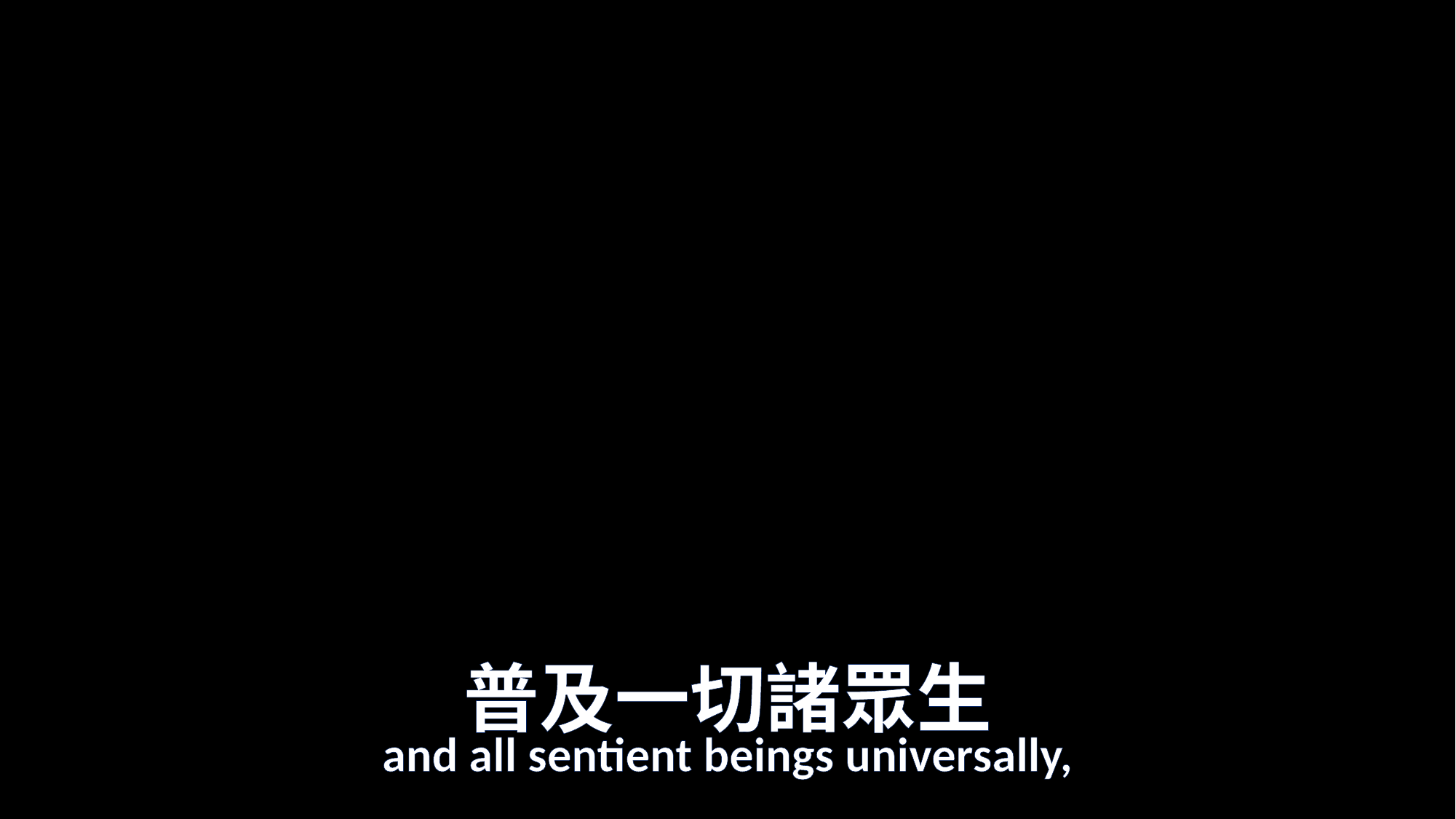

# 普及一切諸眾生
and all sentient beings universally,